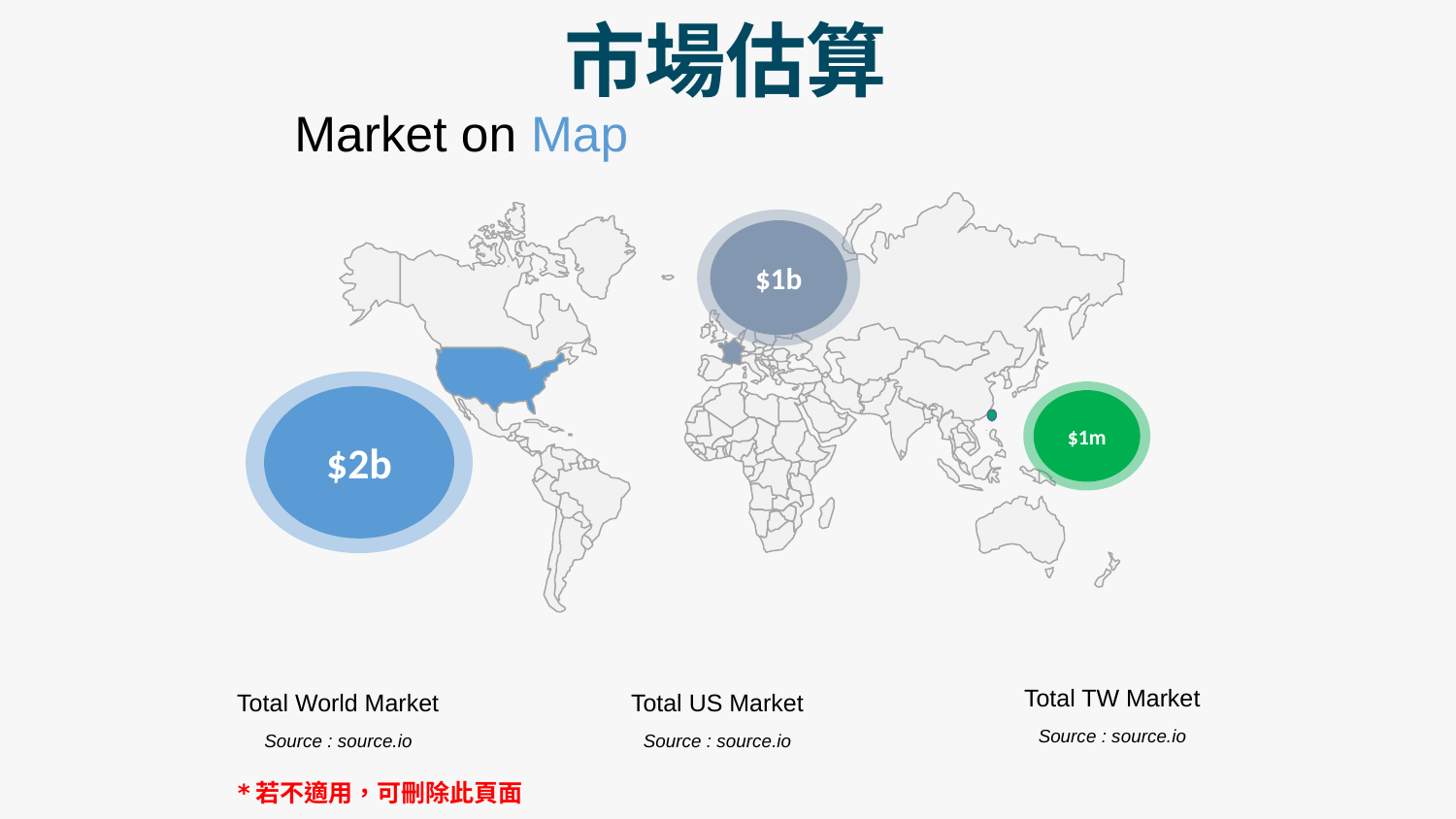

市場估算
Market on Map

$1b

$2b

$1m

Total TW Market
Total World Market
Total US Market
Source : source.io
Source : source.io
Source : source.io
*若不適用，可刪除此頁面